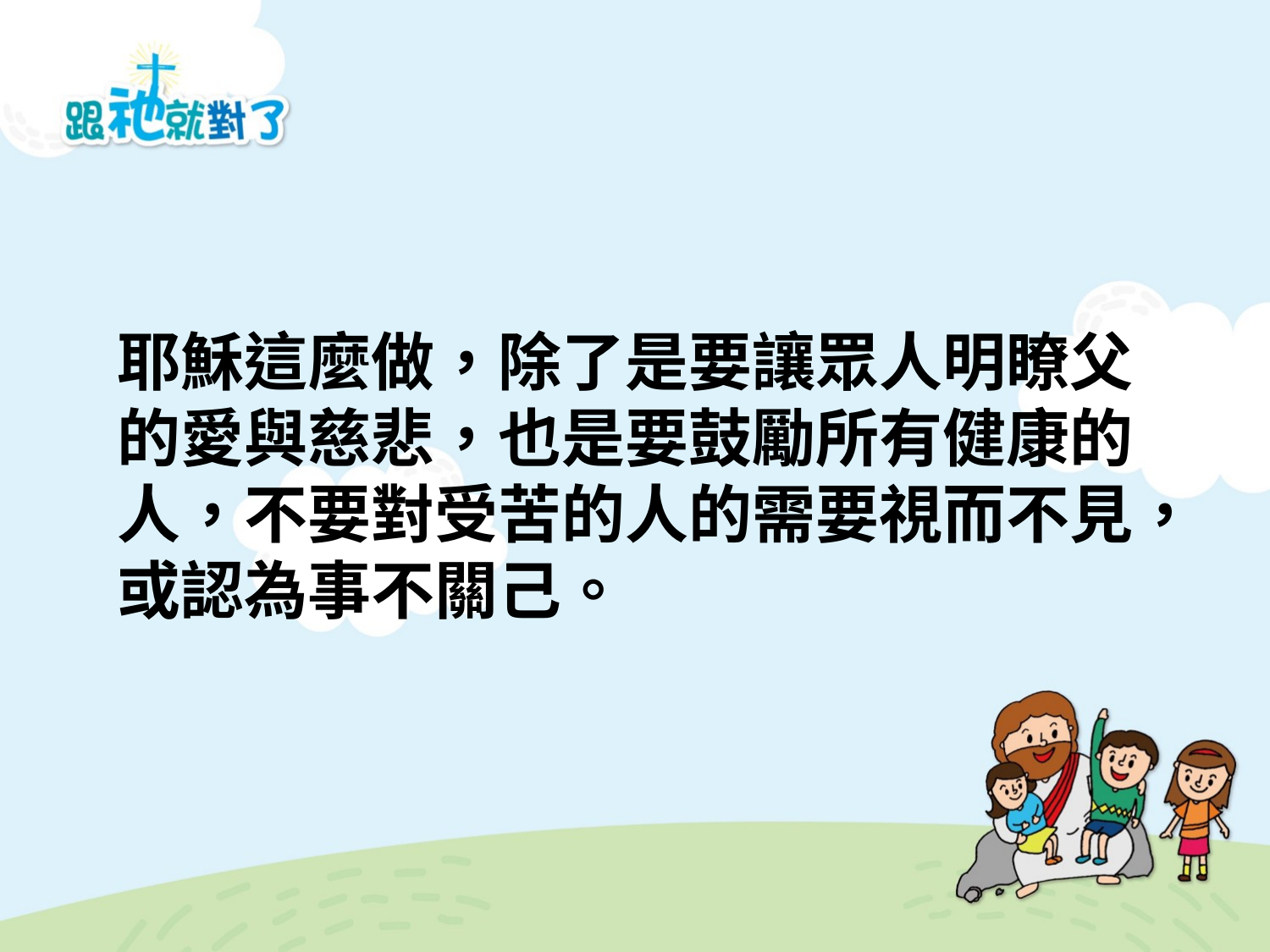

耶穌這麼做，除了是要讓眾人明瞭父的愛與慈悲，也是要鼓勵所有健康的人，不要對受苦的人的需要視而不見，或認為事不關己。